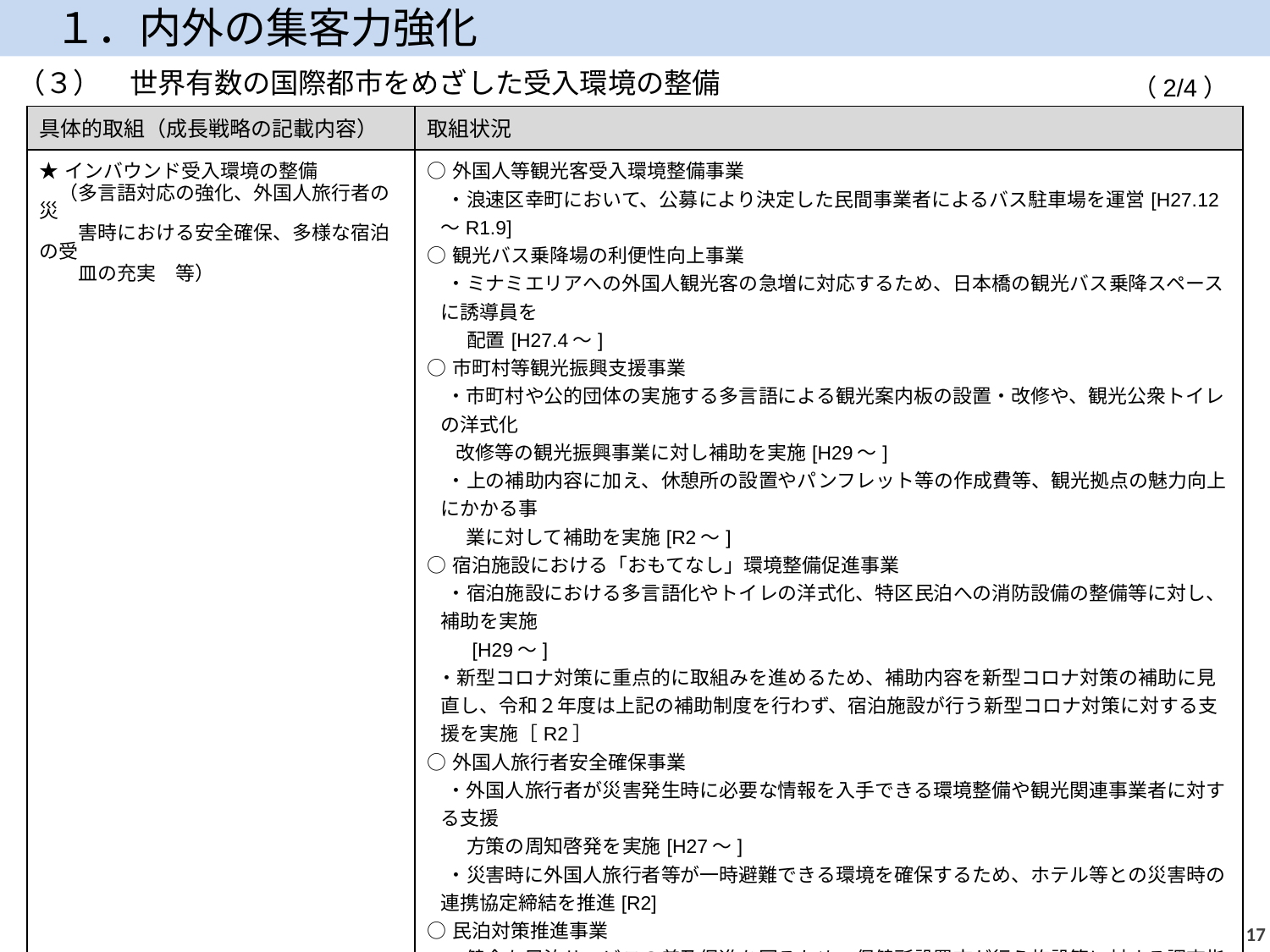

１．内外の集客力強化
（３）　世界有数の国際都市をめざした受入環境の整備
（2/4）
| 具体的取組（成長戦略の記載内容） | 取組状況 |
| --- | --- |
| ★インバウンド受入環境の整備 　（多言語対応の強化、外国人旅行者の災 　　害時における安全確保、多様な宿泊の受 　　皿の充実　等） | ○外国人等観光客受入環境整備事業 　・浪速区幸町において、公募により決定した民間事業者によるバス駐車場を運営[H27.12～R1.9] ○観光バス乗降場の利便性向上事業 　・ミナミエリアへの外国人観光客の急増に対応するため、日本橋の観光バス乗降スペースに誘導員を 　　配置[H27.4～] ○市町村等観光振興支援事業 　・市町村や公的団体の実施する多言語による観光案内板の設置・改修や、観光公衆トイレの洋式化 　 改修等の観光振興事業に対し補助を実施[H29～] 　・上の補助内容に加え、休憩所の設置やパンフレット等の作成費等、観光拠点の魅力向上にかかる事　 　　業に対して補助を実施[R2～] ○宿泊施設における「おもてなし」環境整備促進事業 　・宿泊施設における多言語化やトイレの洋式化、特区民泊への消防設備の整備等に対し、補助を実施 　　[H29～] ・新型コロナ対策に重点的に取組みを進めるため、補助内容を新型コロナ対策の補助に見直し、令和２年度は上記の補助制度を行わず、宿泊施設が行う新型コロナ対策に対する支援を実施［R2］ ○外国人旅行者安全確保事業 　・外国人旅行者が災害発生時に必要な情報を入手できる環境整備や観光関連事業者に対する支援 　　方策の周知啓発を実施[H27～] 　・災害時に外国人旅行者等が一時避難できる環境を確保するため、ホテル等との災害時の連携協定締結を推進[R2] ○民泊対策推進事業 　・健全な民泊サービスの普及促進を図るため、保健所設置市が行う施設等に対する調査指導に対し、 　　補助を実施[H30～R2] |
17